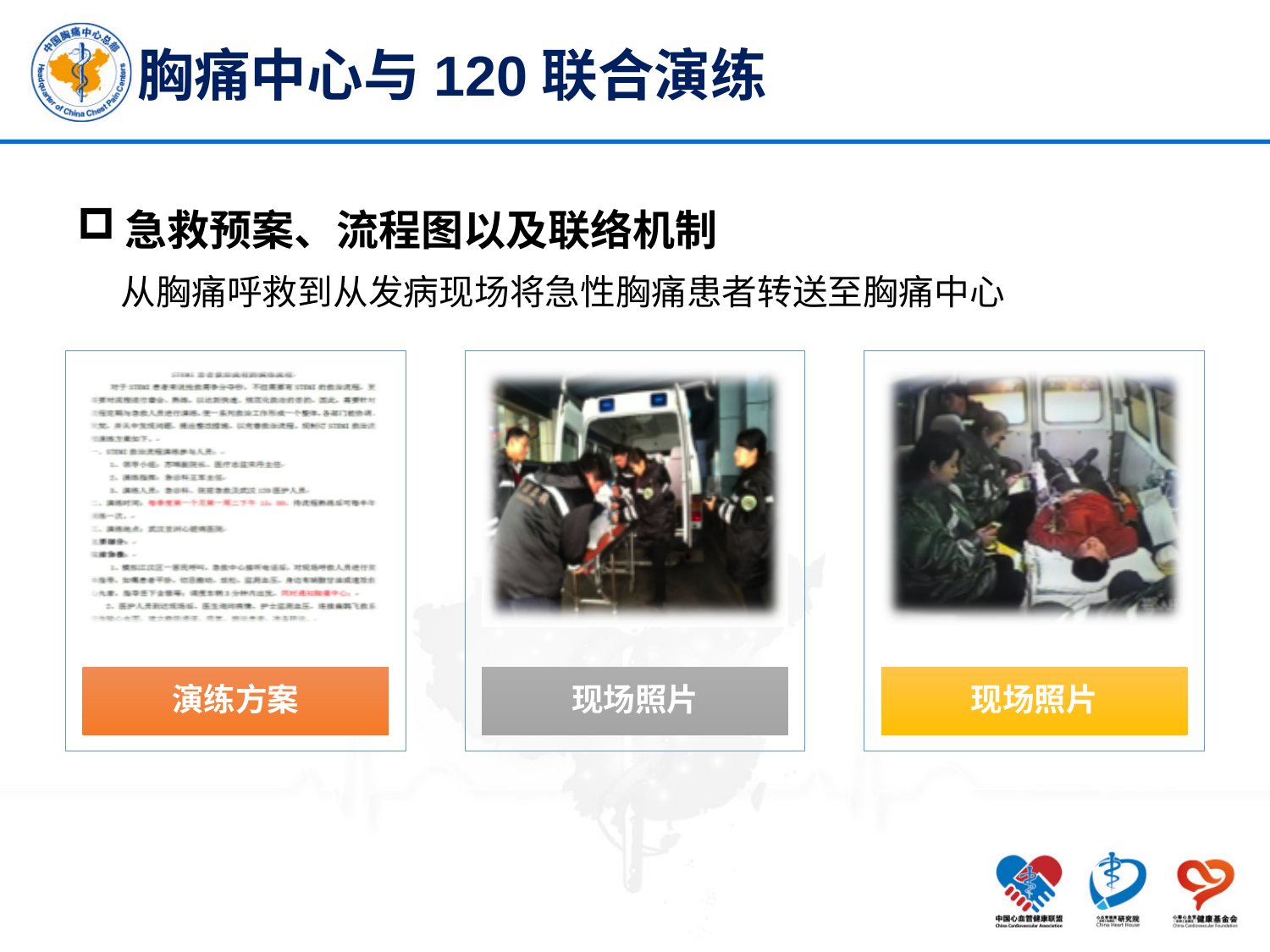

# 胸痛中心与120联合演练
演练方案

现场照片

现场照片

急救预案、流程图以及联络机制
     从胸痛呼救到从发病现场将急性胸痛患者转送至胸痛中心